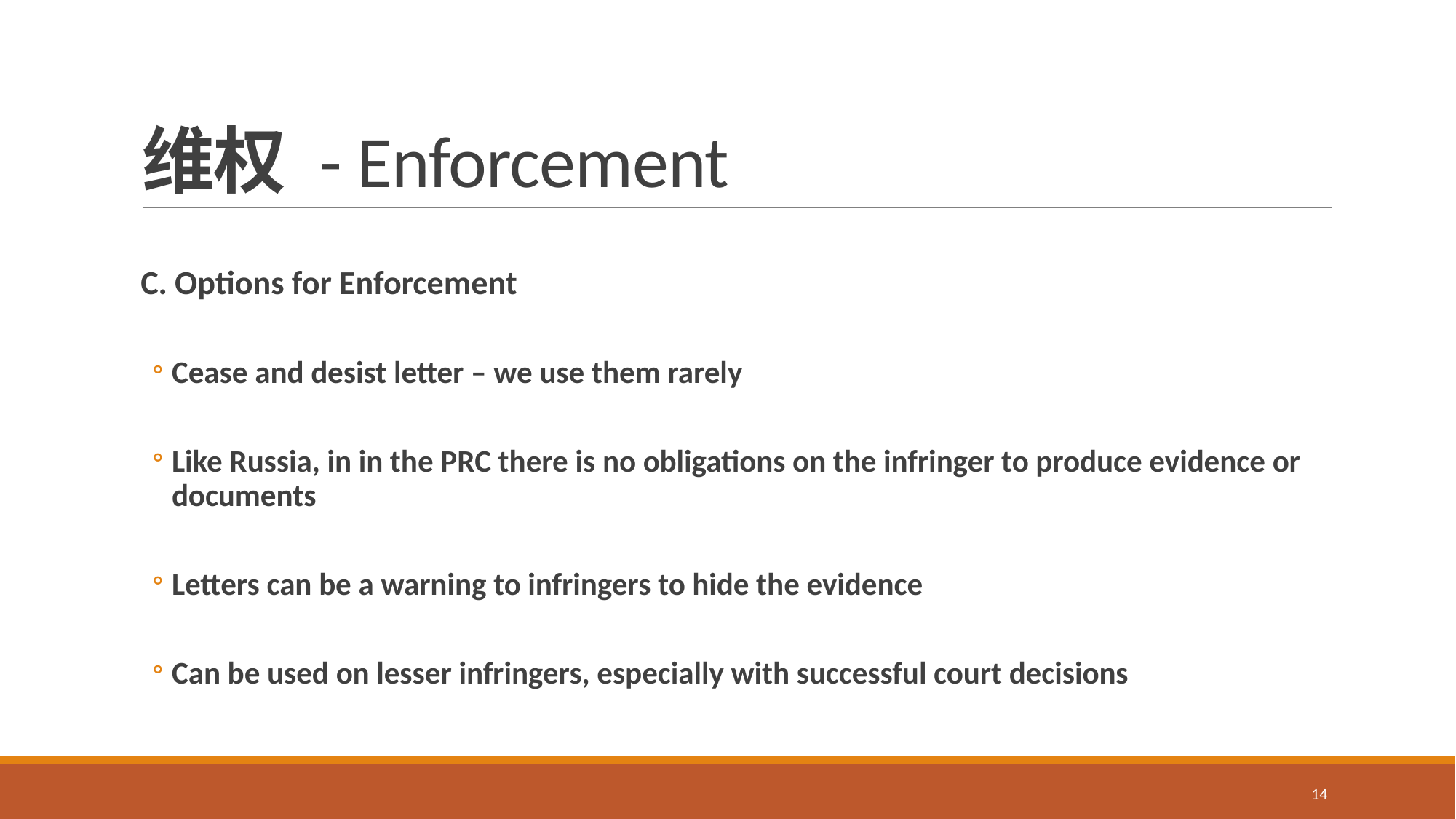

# 维权 - Enforcement

C. Options for Enforcement

Cease and desist letter – we use them rarely

Like Russia, in in the PRC there is no obligations on the infringer to produce evidence or documents

Letters can be a warning to infringers to hide the evidence

Can be used on lesser infringers, especially with successful court decisions

14